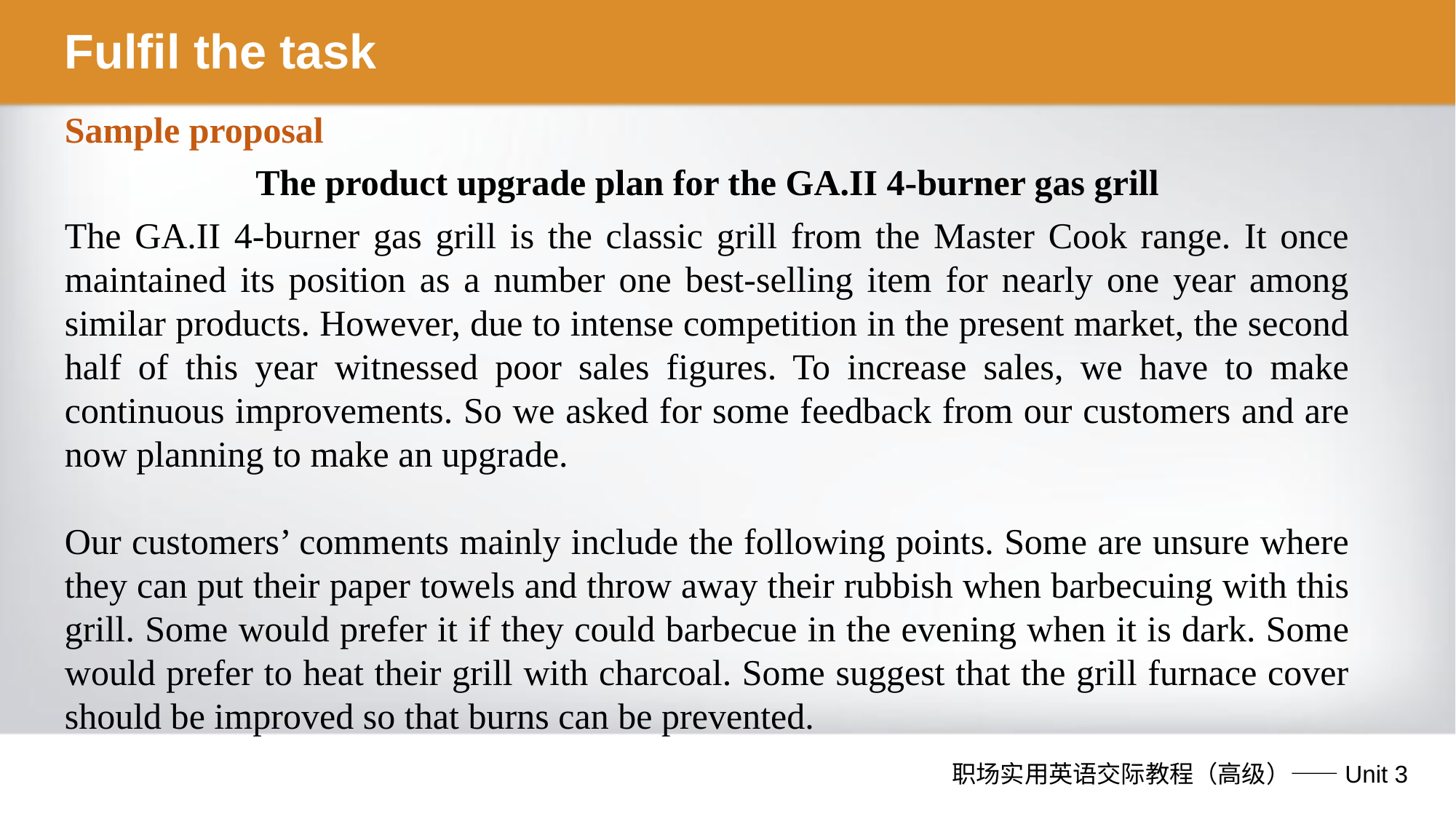

Fulfil the task
Sample proposal
The product upgrade plan for the GA.II 4-burner gas grill
The GA.II 4-burner gas grill is the classic grill from the Master Cook range. It once maintained its position as a number one best-selling item for nearly one year among similar products. However, due to intense competition in the present market, the second half of this year witnessed poor sales figures. To increase sales, we have to make continuous improvements. So we asked for some feedback from our customers and are now planning to make an upgrade.

Our customers’ comments mainly include the following points. Some are unsure where they can put their paper towels and throw away their rubbish when barbecuing with this grill. Some would prefer it if they could barbecue in the evening when it is dark. Some would prefer to heat their grill with charcoal. Some suggest that the grill furnace cover should be improved so that burns can be prevented.

职场实用英语交际教程（高级）——Unit 3